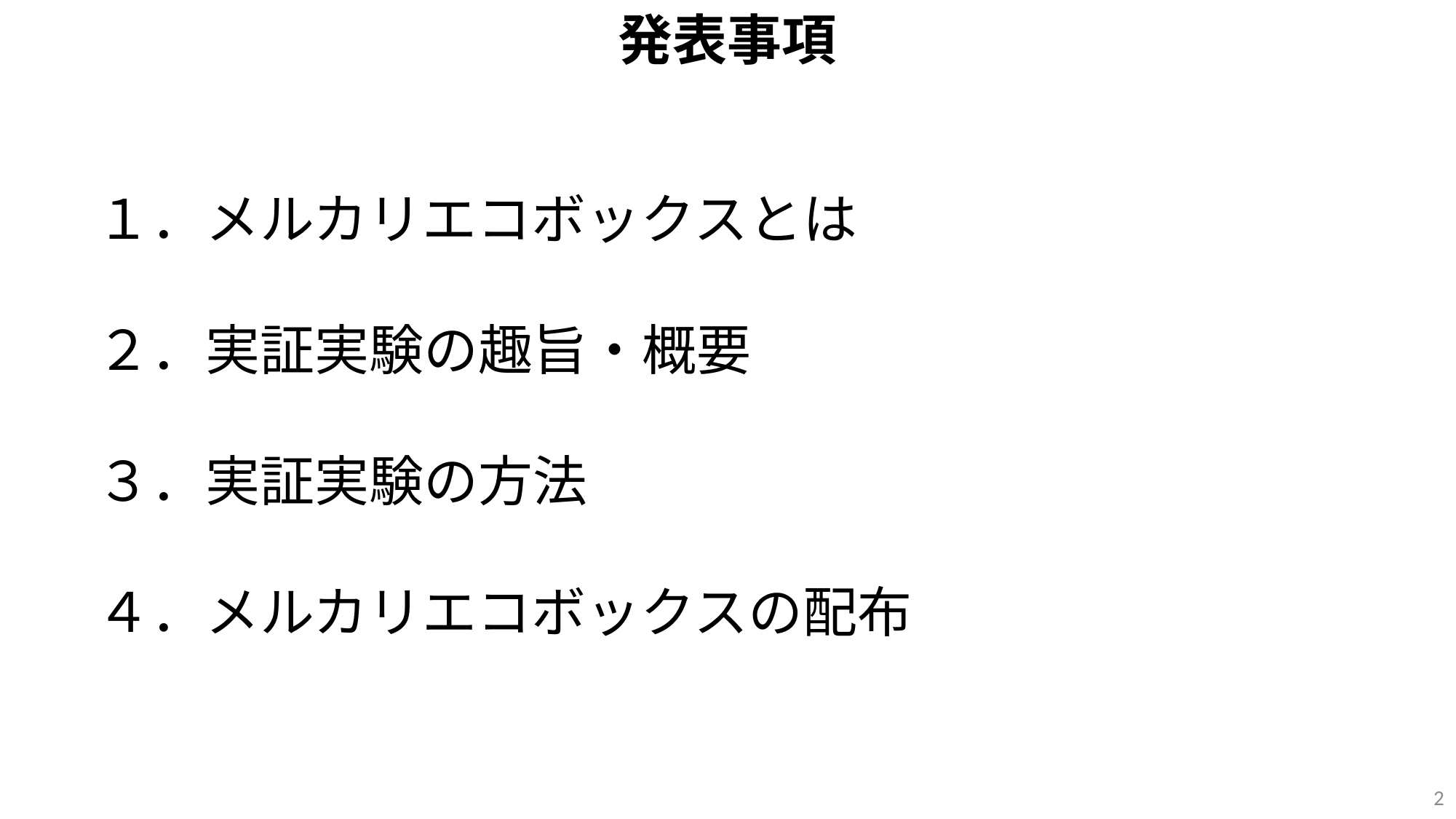

発表事項
１．メルカリエコボックスとは
２．実証実験の趣旨・概要
３．実証実験の方法
４．メルカリエコボックスの配布
2